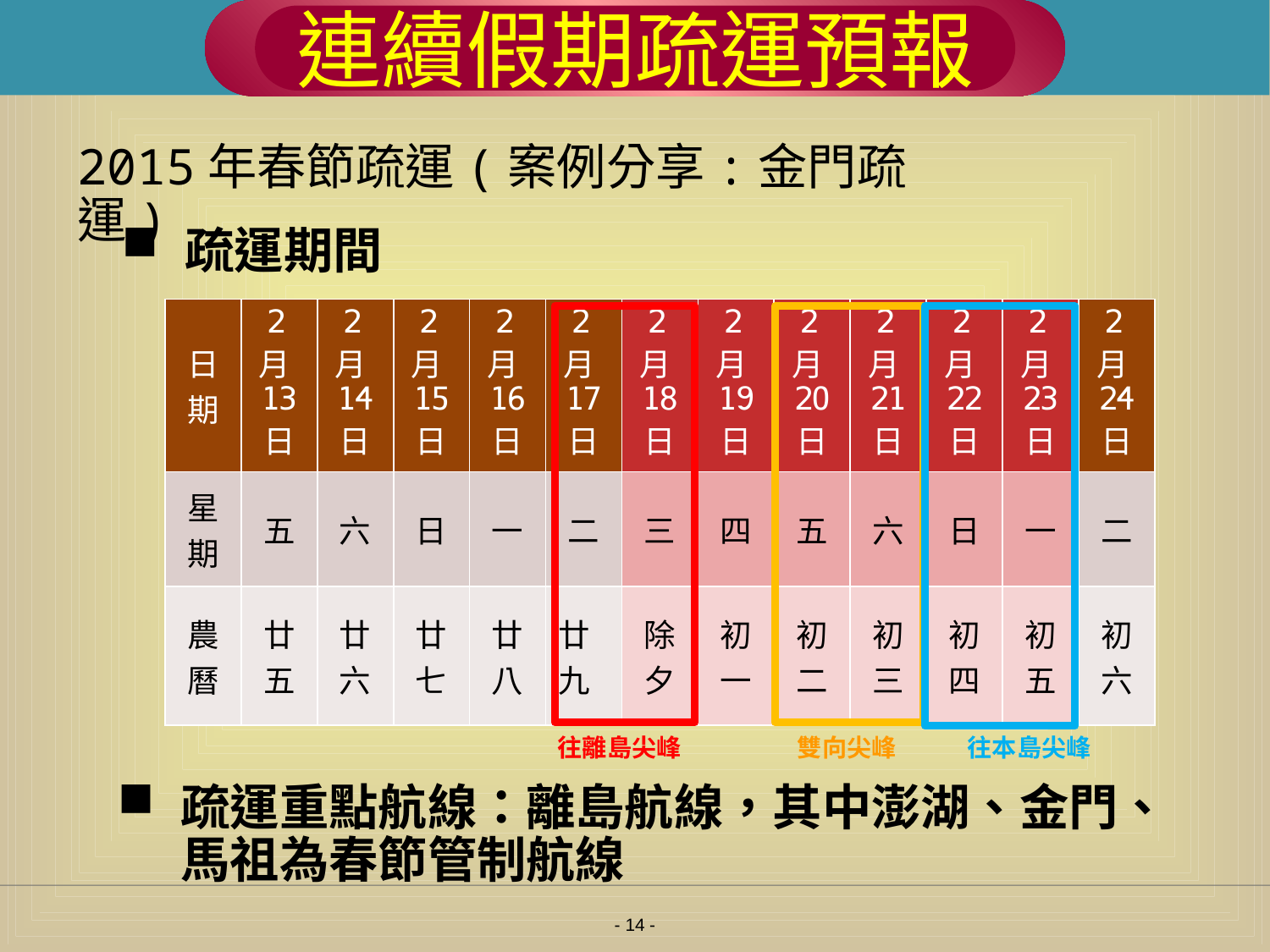

連續假期疏運預報
2015年春節疏運(案例分享:金門疏運)
疏運期間
| 日期 | 2月13 日 | 2月14 日 | 2月15 日 | 2月16 日 | 2月17 日 | 2月18 日 | 2月19 日 | 2月20 日 | 2月21 日 | 2月22 日 | 2月23 日 | 2月24 日 |
| --- | --- | --- | --- | --- | --- | --- | --- | --- | --- | --- | --- | --- |
| 星期 | 五 | 六 | 日 | 一 | 二 | 三 | 四 | 五 | 六 | 日 | 一 | 二 |
| 農曆 | 廿五 | 廿六 | 廿七 | 廿八 | 廿九 | 除夕 | 初一 | 初二 | 初三 | 初四 | 初五 | 初六 |

往離島尖峰
雙向尖峰
往本島尖峰
疏運重點航線：離島航線，其中澎湖、金門、馬祖為春節管制航線